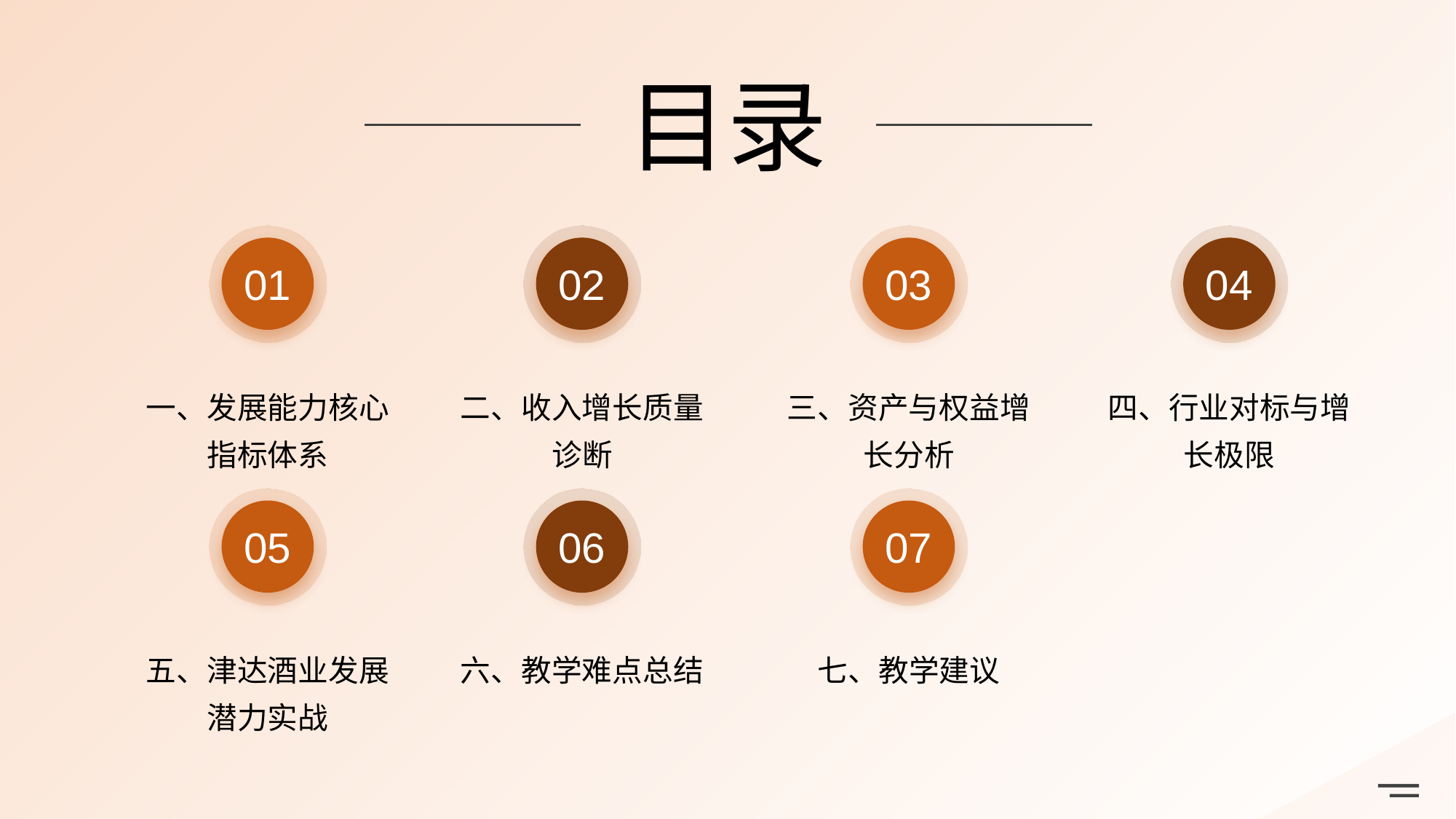

目录

01
02
03
04
一、发展能力核心指标体系
二、收入增长质量诊断
三、资产与权益增长分析
四、行业对标与增长极限

05
06
07
五、津达酒业发展潜力实战
六、教学难点总结
七、教学建议